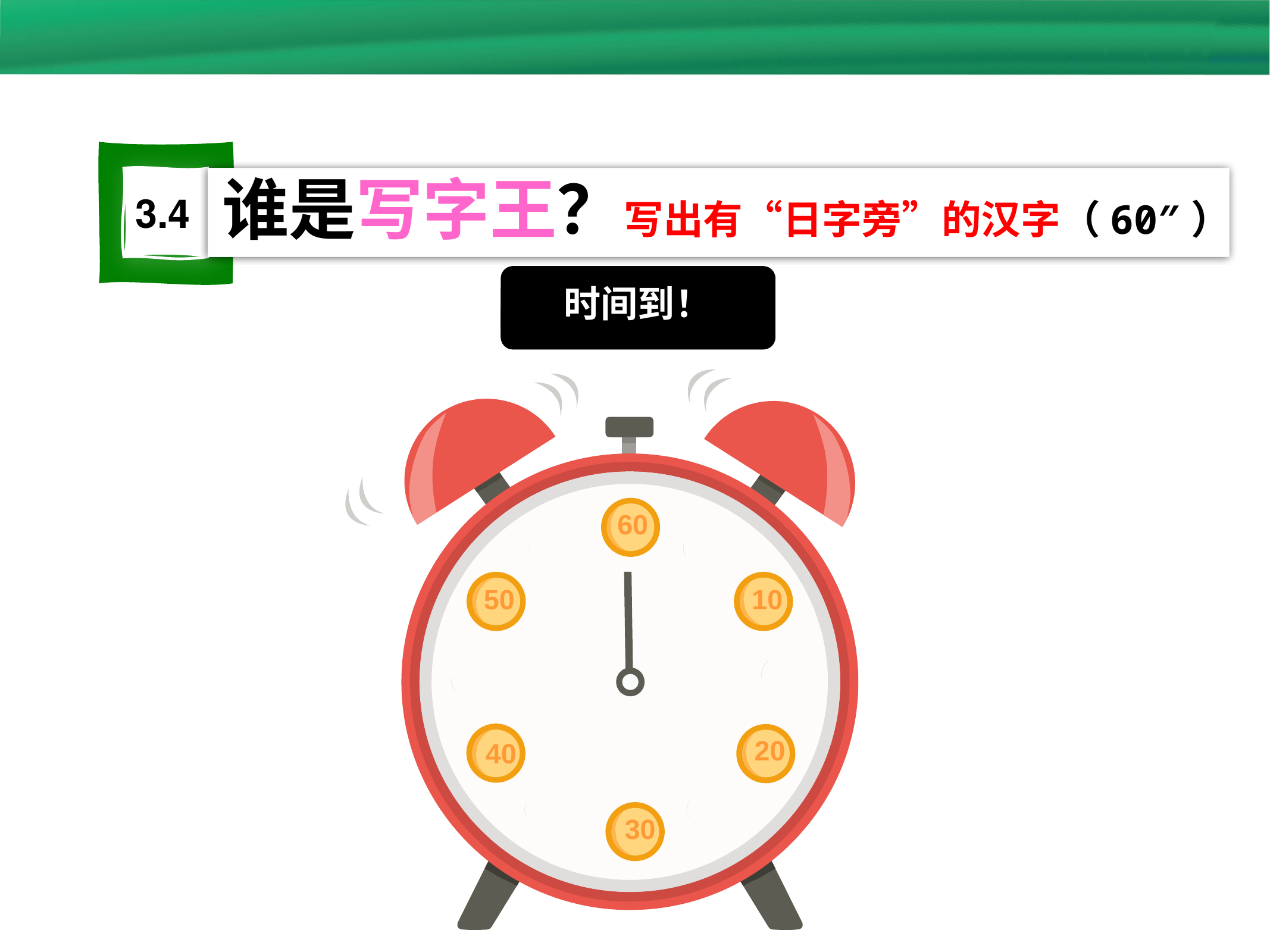

谁是写字王？写出有“日字旁”的汉字（60″）
3.4
时间到！

启动计时器

60

50

10

40

20

30